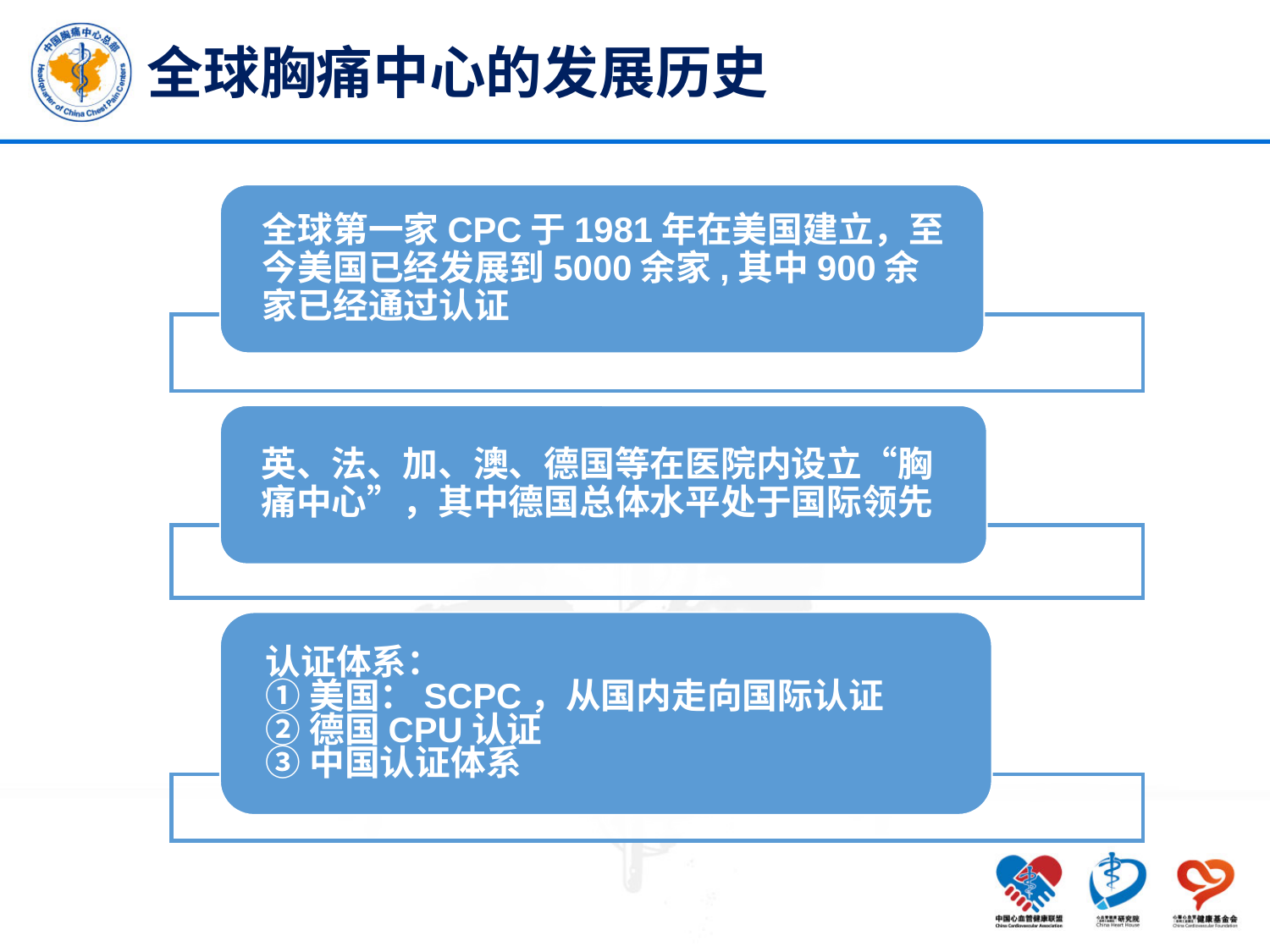

全球胸痛中心的发展历史
#
全球第一家CPC于1981年在美国建立，至今美国已经发展到5000余家,其中900余家已经通过认证
英、法、加、澳、德国等在医院内设立“胸痛中心”，其中德国总体水平处于国际领先
认证体系：
①美国：SCPC，从国内走向国际认证
②德国CPU认证
③中国认证体系